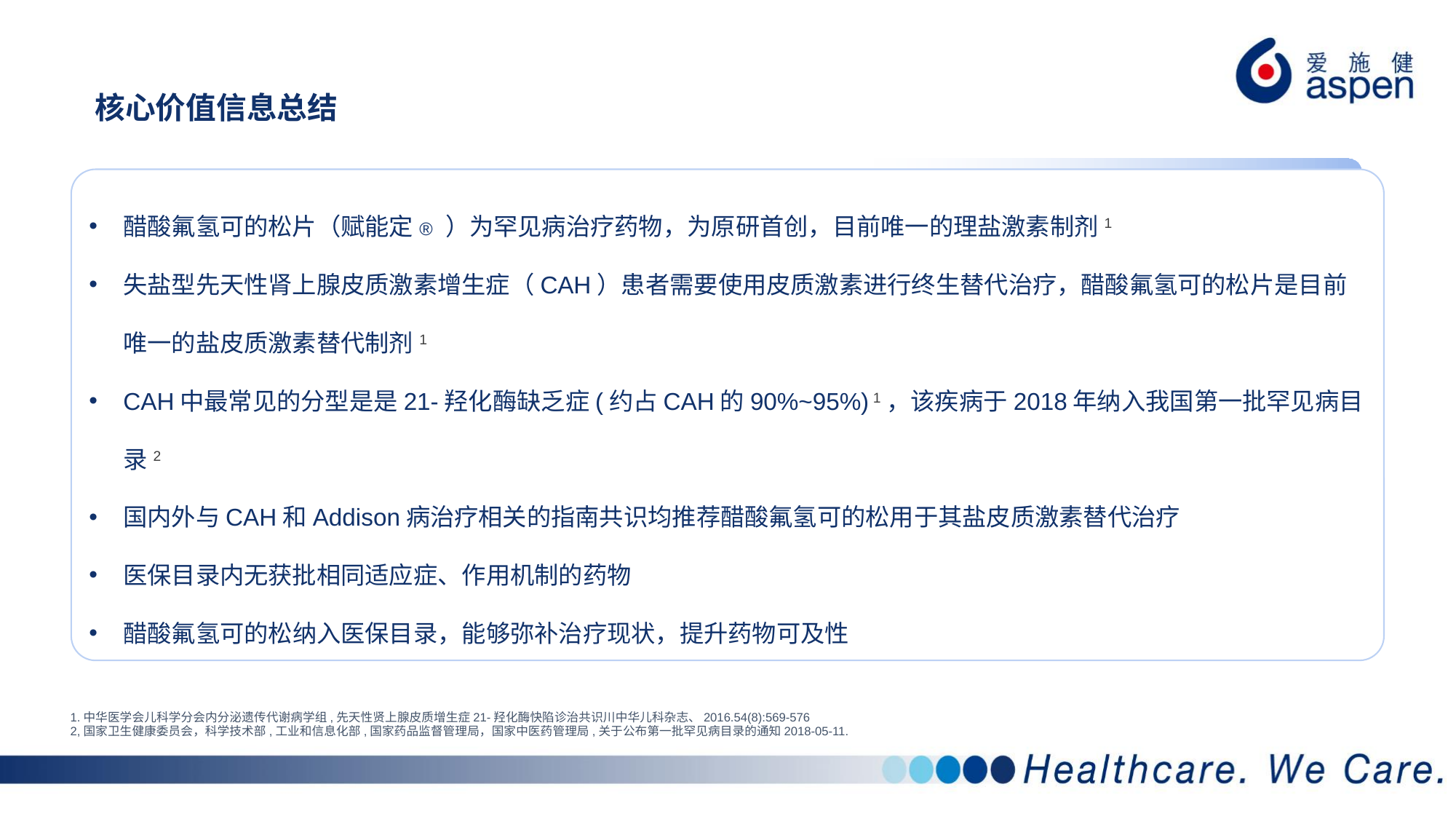

核心价值信息总结

醋酸氟氢可的松片（赋能定® ）为罕见病治疗药物，为原研首创，目前唯一的理盐激素制剂1
失盐型先天性肾上腺皮质激素增生症（CAH）患者需要使用皮质激素进行终生替代治疗，醋酸氟氢可的松片是目前唯一的盐皮质激素替代制剂1
CAH中最常见的分型是是21-羟化酶缺乏症(约占CAH的90%~95%) 1，该疾病于2018年纳入我国第一批罕见病目录2
国内外与CAH和Addison病治疗相关的指南共识均推荐醋酸氟氢可的松用于其盐皮质激素替代治疗
医保目录内无获批相同适应症、作用机制的药物
醋酸氟氢可的松纳入医保目录，能够弥补治疗现状，提升药物可及性
1.中华医学会儿科学分会内分泌遗传代谢病学组,先天性贤上腺皮质增生症21-羟化酶快陷诊治共识川中华儿科杂志、2016.54(8):569-576
2,国家卫生健康委员会，科学技术部,工业和信息化部,国家药品监督管理局，国家中医药管理局,关于公布第一批罕见病目录的通知2018-05-11.